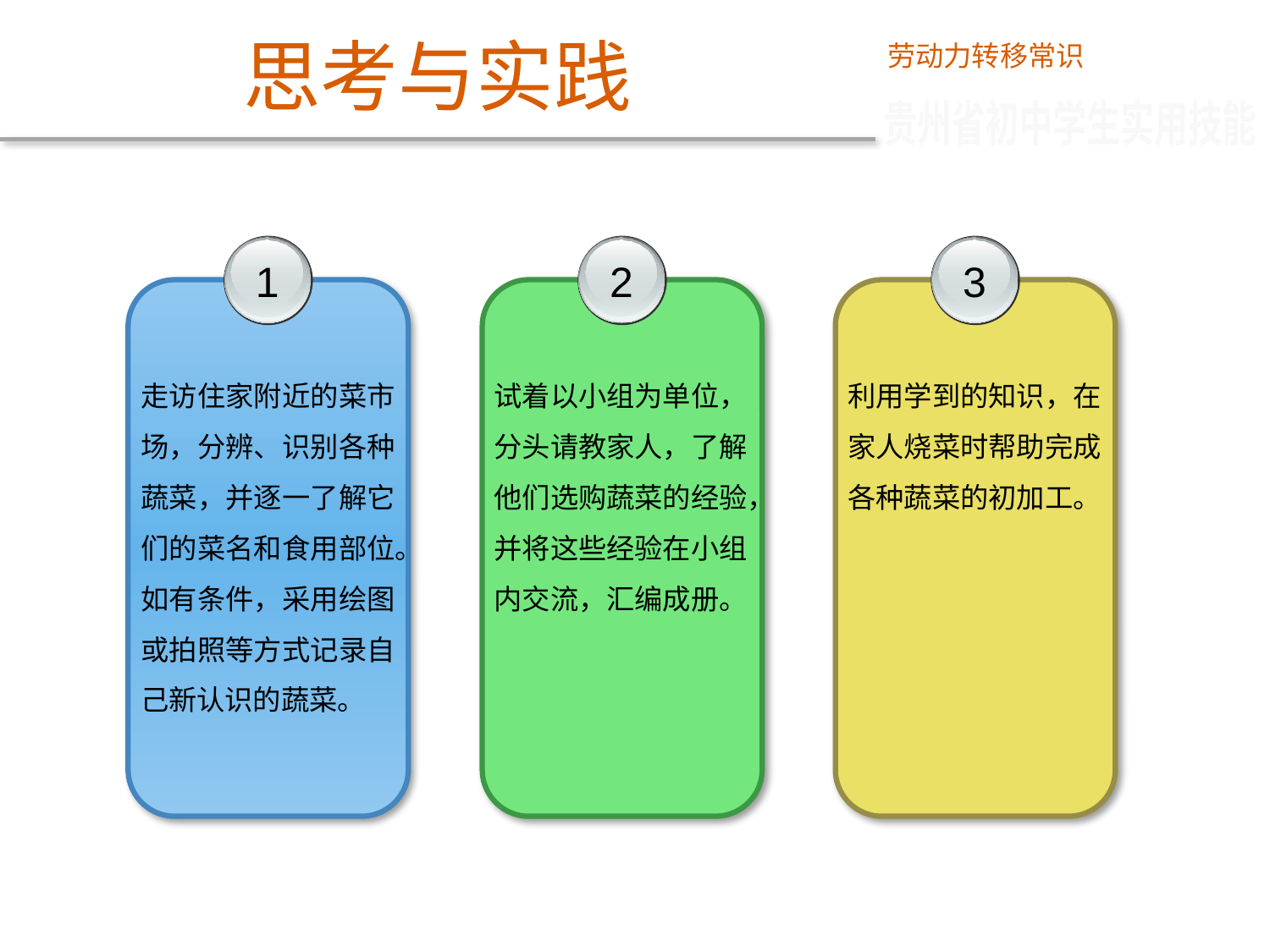

思考与实践
劳动力转移常识
贵州省初中学生实用技能

1

走访住家附近的菜市场，分辨、识别各种蔬菜，并逐一了解它们的菜名和食用部位。如有条件，采用绘图或拍照等方式记录自己新认识的蔬菜。

2

试着以小组为单位，分头请教家人，了解他们选购蔬菜的经验，并将这些经验在小组内交流，汇编成册。

3

利用学到的知识，在家人烧菜时帮助完成各种蔬菜的初加工。